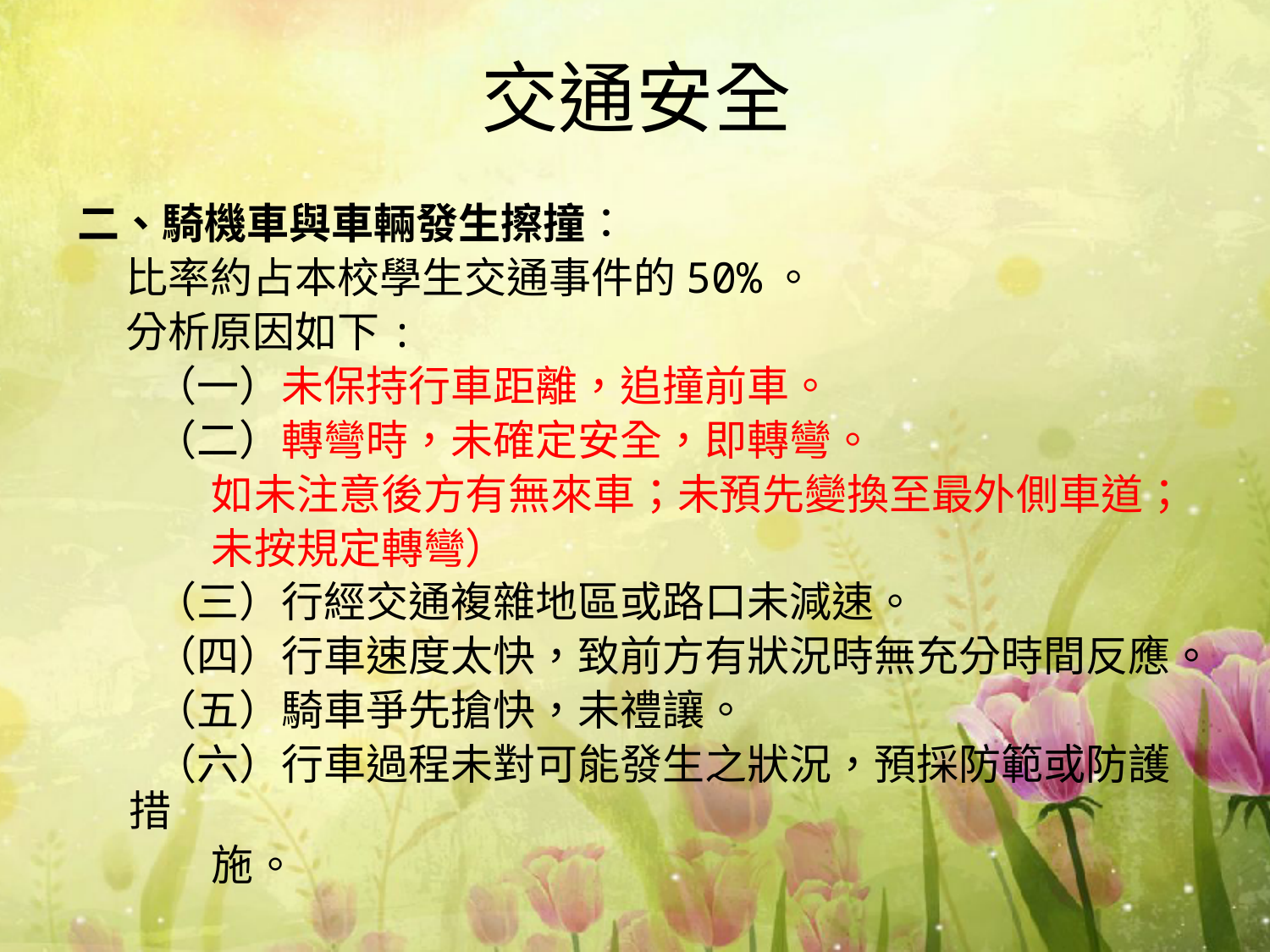

# 交通安全
二、騎機車與車輛發生擦撞：
    比率約占本校學生交通事件的50%。
    分析原因如下:
       （一）未保持行車距離，追撞前車。
       （二）轉彎時，未確定安全，即轉彎。
             如未注意後方有無來車；未預先變換至最外側車道；
             未按規定轉彎）
       （三）行經交通複雜地區或路口未減速。
       （四）行車速度太快，致前方有狀況時無充分時間反應。
       （五）騎車爭先搶快，未禮讓。
       （六）行車過程未對可能發生之狀況，預採防範或防護措
             施。